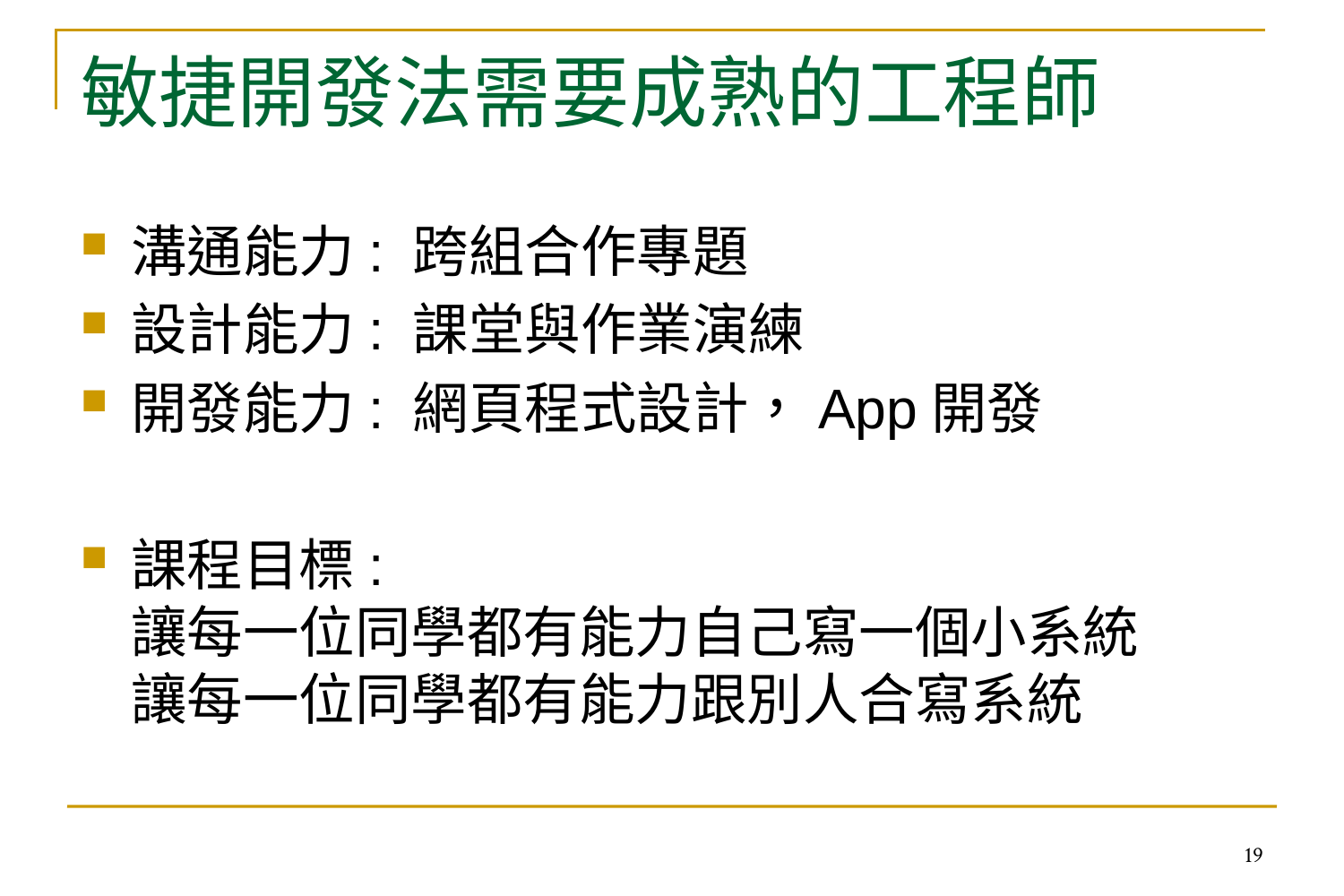

# 敏捷開發法需要成熟的工程師
溝通能力: 跨組合作專題
設計能力: 課堂與作業演練
開發能力: 網頁程式設計，App開發

課程目標:
讓每一位同學都有能力自己寫一個小系統
讓每一位同學都有能力跟別人合寫系統

19